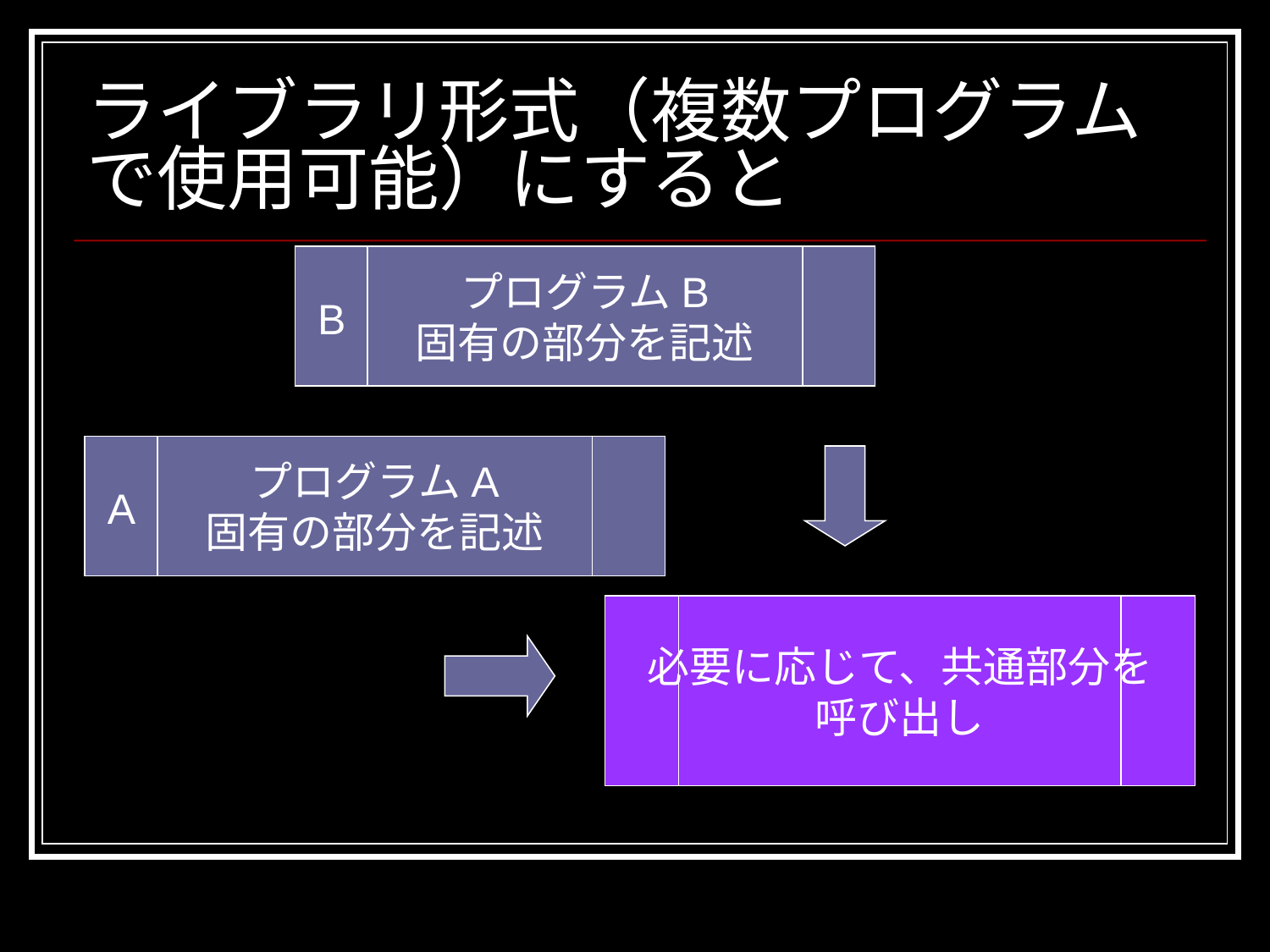

# ライブラリ形式（複数プログラムで使用可能）にすると
プログラムB
固有の部分を記述
B

プログラムA
固有の部分を記述
A
必要に応じて、共通部分を
呼び出し